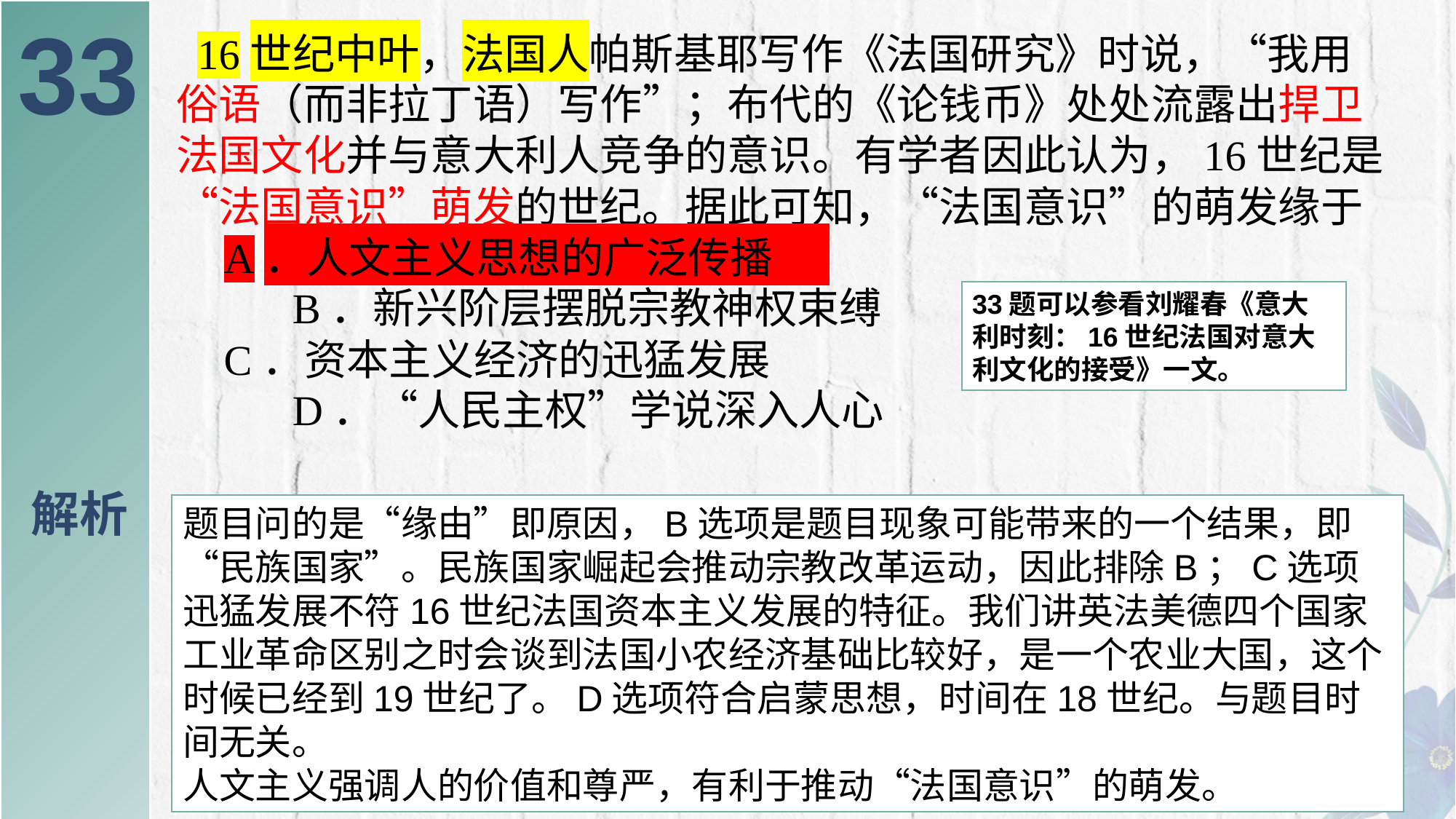

33
  16世纪中叶，法国人帕斯基耶写作《法国研究》时说，“我用俗语（而非拉丁语）写作”；布代的《论钱币》处处流露出捍卫法国文化并与意大利人竞争的意识。有学者因此认为，16世纪是“法国意识”萌发的世纪。据此可知，“法国意识”的萌发缘于    A．人文主义思想的广泛传播
           B．新兴阶层摆脱宗教神权束缚    C．资本主义经济的迅猛发展
           D．“人民主权”学说深入人心
33题可以参看刘耀春《意大利时刻：16世纪法国对意大
利文化的接受》一文。
# 解析
题目问的是“缘由”即原因，B选项是题目现象可能带来的一个结果，即“民族国家”。民族国家崛起会推动宗教改革运动，因此排除B；C选项迅猛发展不符16世纪法国资本主义发展的特征。我们讲英法美德四个国家工业革命区别之时会谈到法国小农经济基础比较好，是一个农业大国，这个时候已经到19世纪了。D选项符合启蒙思想，时间在18世纪。与题目时间无关。
人文主义强调人的价值和尊严，有利于推动“法国意识”的萌发。